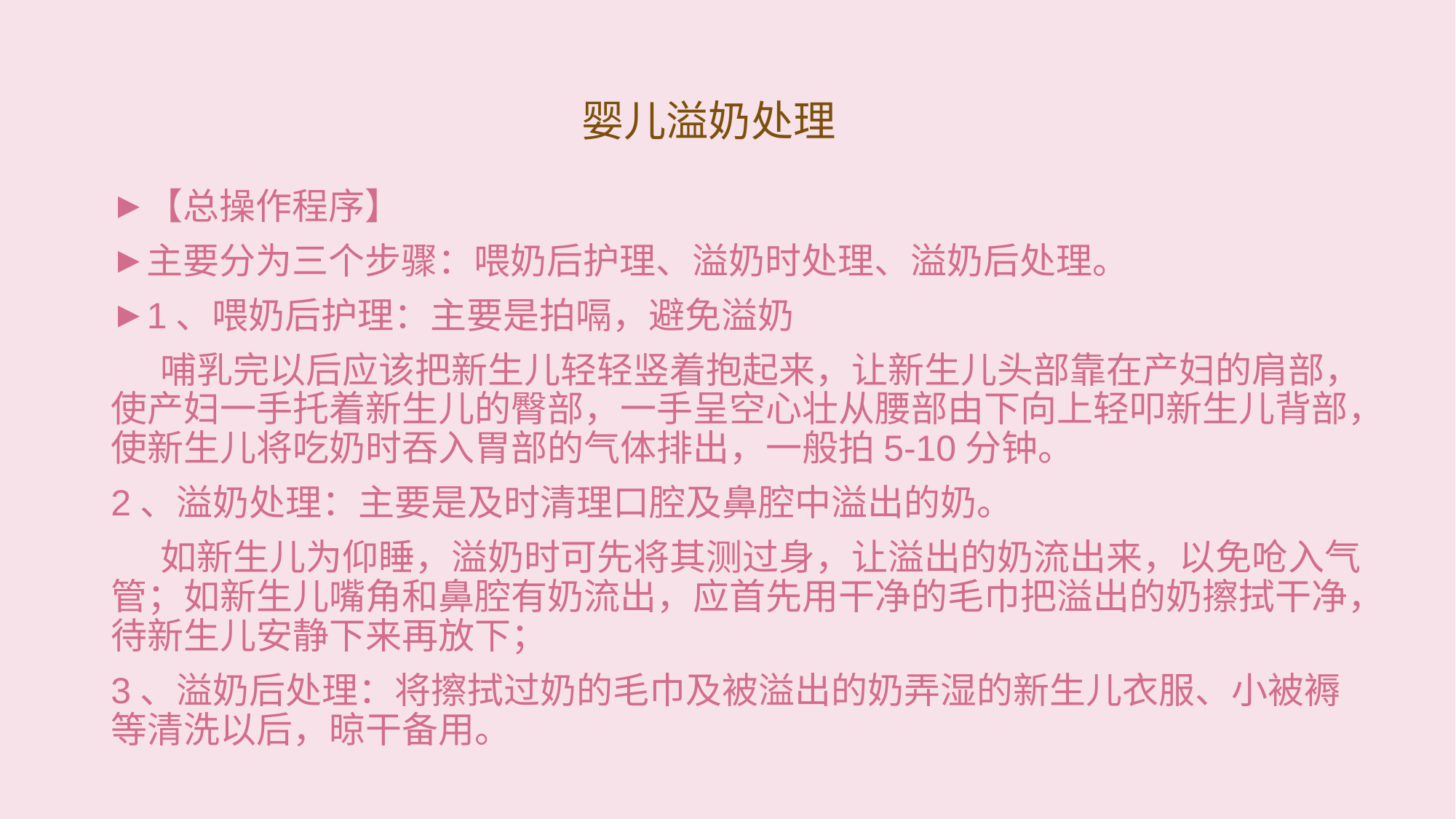

# 婴儿溢奶处理
【总操作程序】
主要分为三个步骤：喂奶后护理、溢奶时处理、溢奶后处理。
1、喂奶后护理：主要是拍嗝，避免溢奶
     哺乳完以后应该把新生儿轻轻竖着抱起来，让新生儿头部靠在产妇的肩部，使产妇一手托着新生儿的臀部，一手呈空心壮从腰部由下向上轻叩新生儿背部，使新生儿将吃奶时吞入胃部的气体排出，一般拍5-10分钟。
2、溢奶处理：主要是及时清理口腔及鼻腔中溢出的奶。
     如新生儿为仰睡，溢奶时可先将其测过身，让溢出的奶流出来，以免呛入气管；如新生儿嘴角和鼻腔有奶流出，应首先用干净的毛巾把溢出的奶擦拭干净，待新生儿安静下来再放下；
3、溢奶后处理：将擦拭过奶的毛巾及被溢出的奶弄湿的新生儿衣服、小被褥等清洗以后，晾干备用。